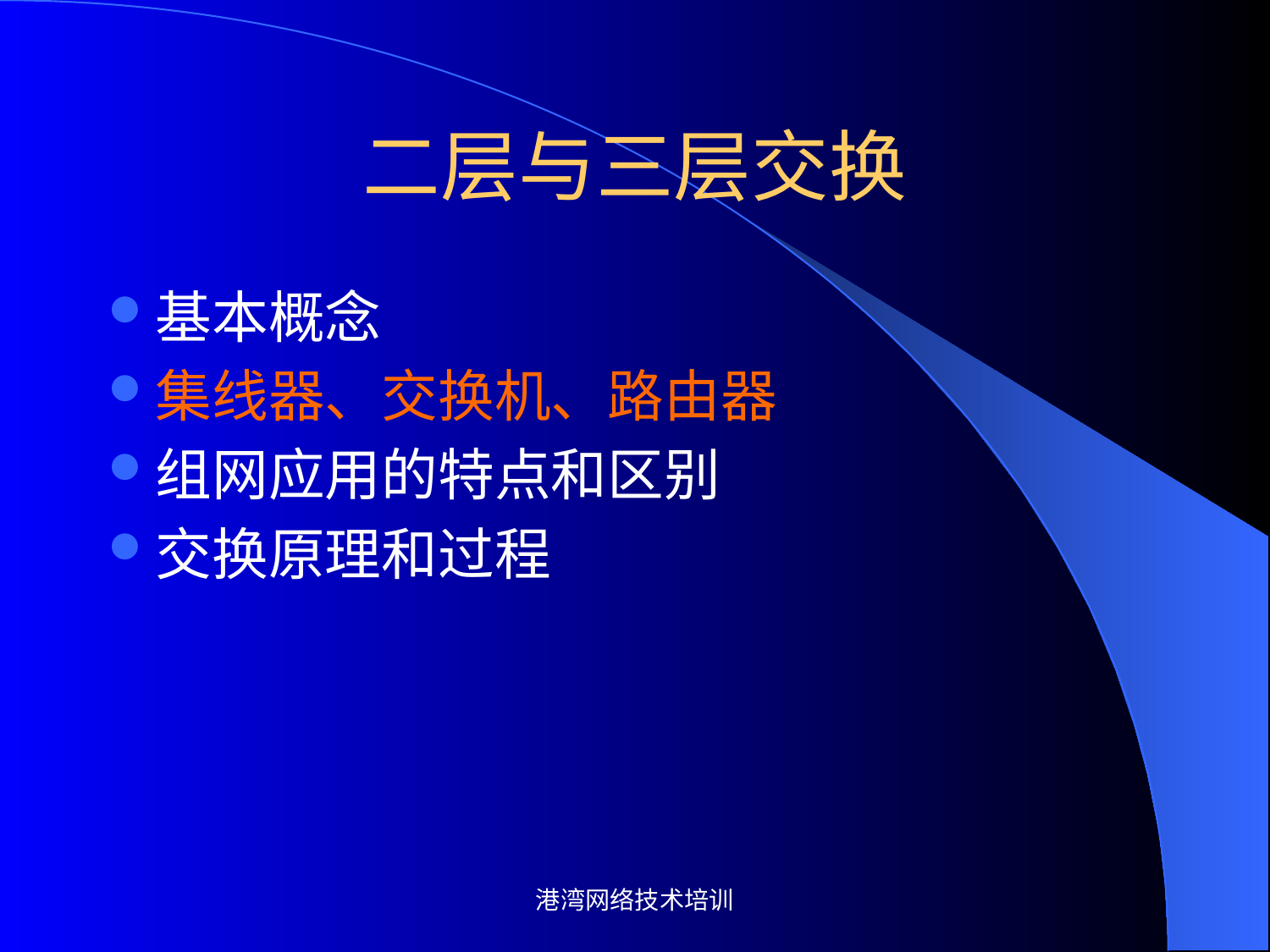

# 二层与三层交换
基本概念
集线器、交换机、路由器
组网应用的特点和区别
交换原理和过程

港湾网络技术培训
10